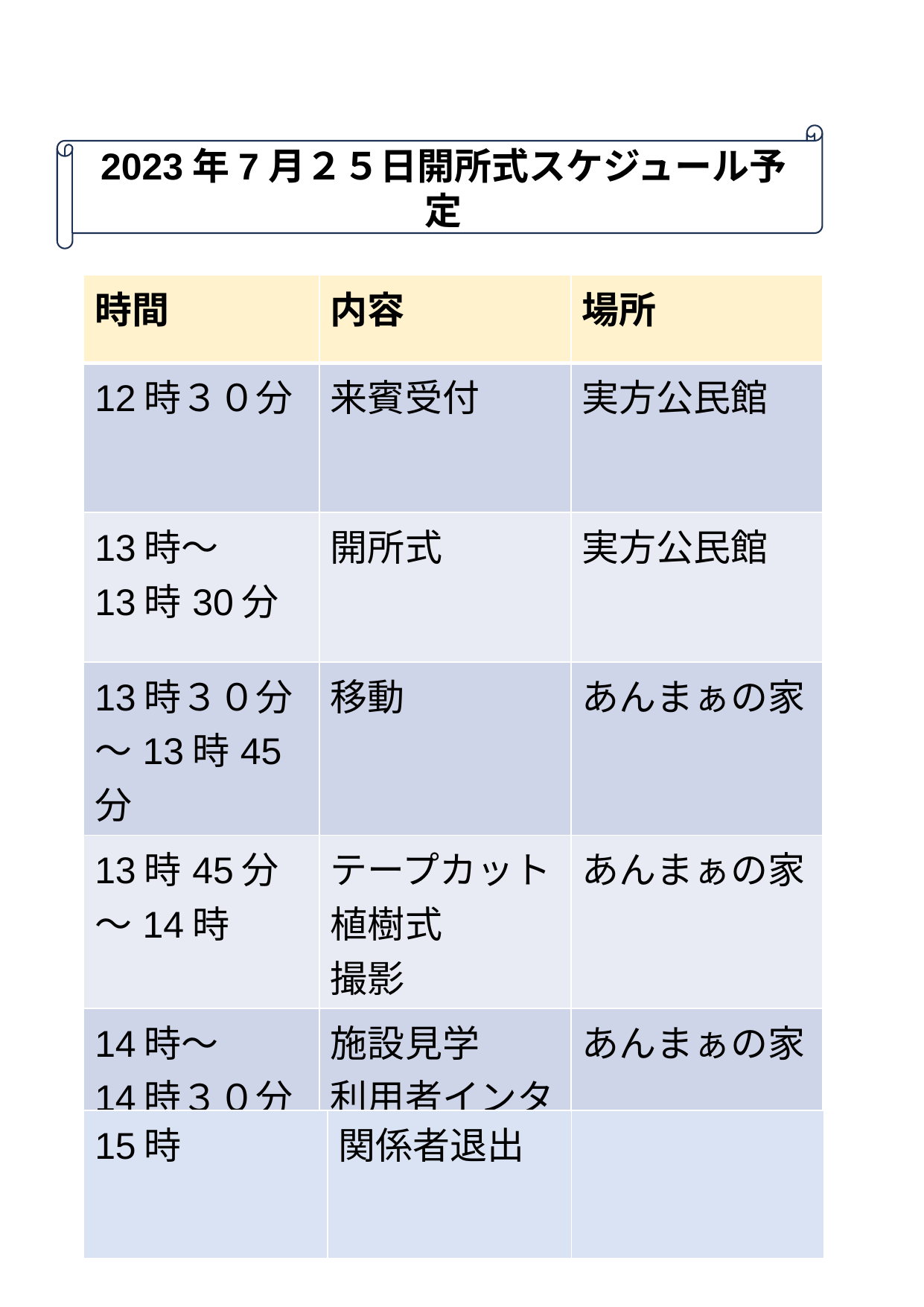

2023年7月２５日開所式スケジュール予定
| 時間 | 内容 | 場所 |
| --- | --- | --- |
| 12時３０分 | 来賓受付 | 実方公民館 |
| 13時～ 13時30分 | 開所式 | 実方公民館 |
| 13時３０分～13時45分 | 移動 | あんまぁの家 |
| 13時45分～14時 | テープカット 植樹式 撮影 | あんまぁの家 |
| 14時～ 14時３０分 | 施設見学 利用者インタビュー | あんまぁの家 |
| 15時 | 関係者退出 |  |
| --- | --- | --- |